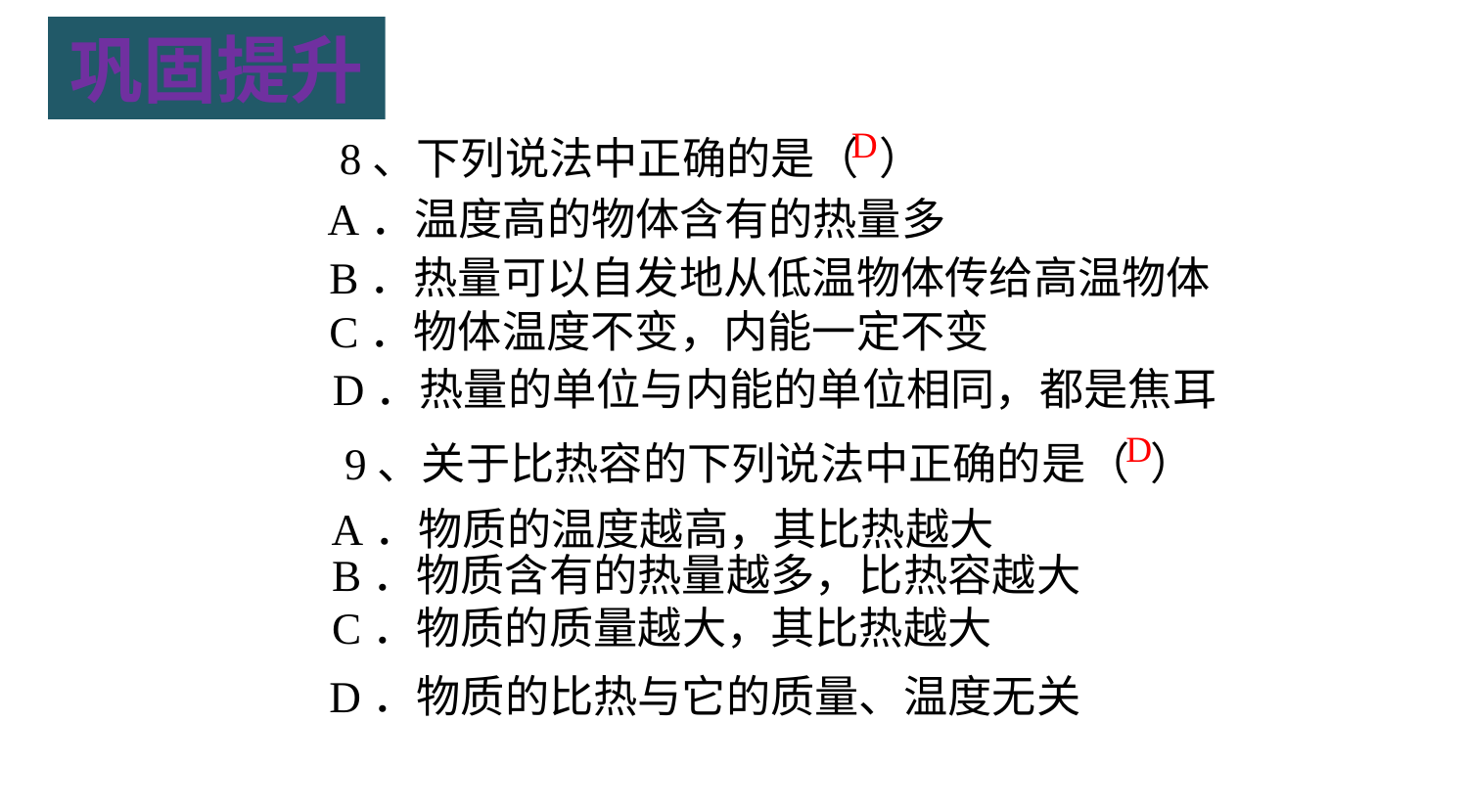

巩固提升
8、下列说法中正确的是（  ）
D
A．温度高的物体含有的热量多
B．热量可以自发地从低温物体传给高温物体
C．物体温度不变，内能一定不变
D．热量的单位与内能的单位相同，都是焦耳
9、关于比热容的下列说法中正确的是（  ）
D
A．物质的温度越高，其比热越大
B．物质含有的热量越多，比热容越大
C．物质的质量越大，其比热越大
D．物质的比热与它的质量、温度无关